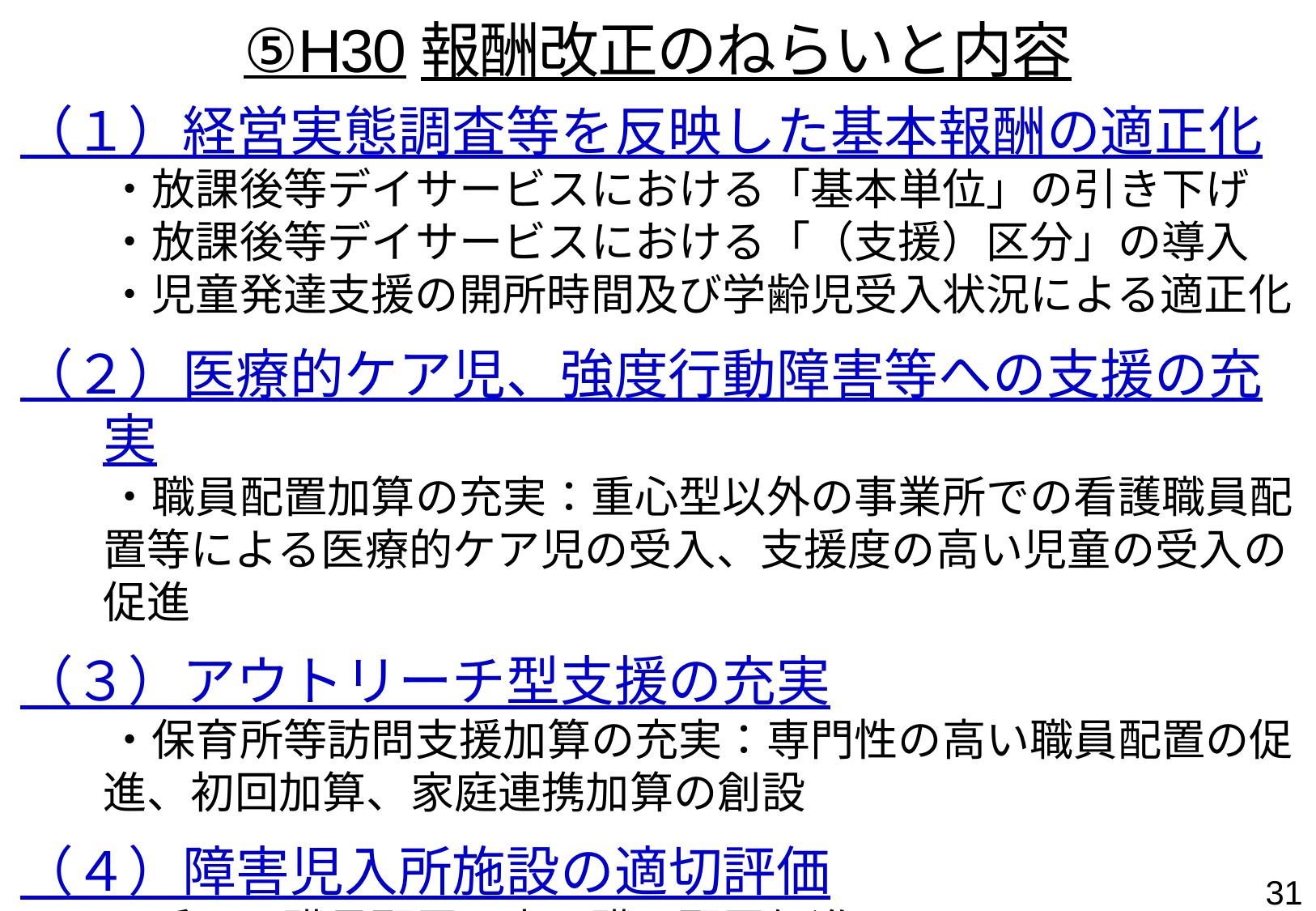

⑤H30報酬改正のねらいと内容
（１）経営実態調査等を反映した基本報酬の適正化
　　・放課後等デイサービスにおける「基本単位」の引き下げ
　　・放課後等デイサービスにおける「（支援）区分」の導入
　　・児童発達支援の開所時間及び学齢児受入状況による適正化
（２）医療的ケア児、強度行動障害等への支援の充実
　　・職員配置加算の充実：重心型以外の事業所での看護職員配置等による医療的ケア児の受入、支援度の高い児童の受入の促進
（３）アウトリーチ型支援の充実
　　・保育所等訪問支援加算の充実：専門性の高い職員配置の促進、初回加算、家庭連携加算の創設
（４）障害児入所施設の適切評価
　　・手厚い職員配置、専門職の配置促進
　　・H33年問題への対応：児童施設退所に向けた移行の評価

31